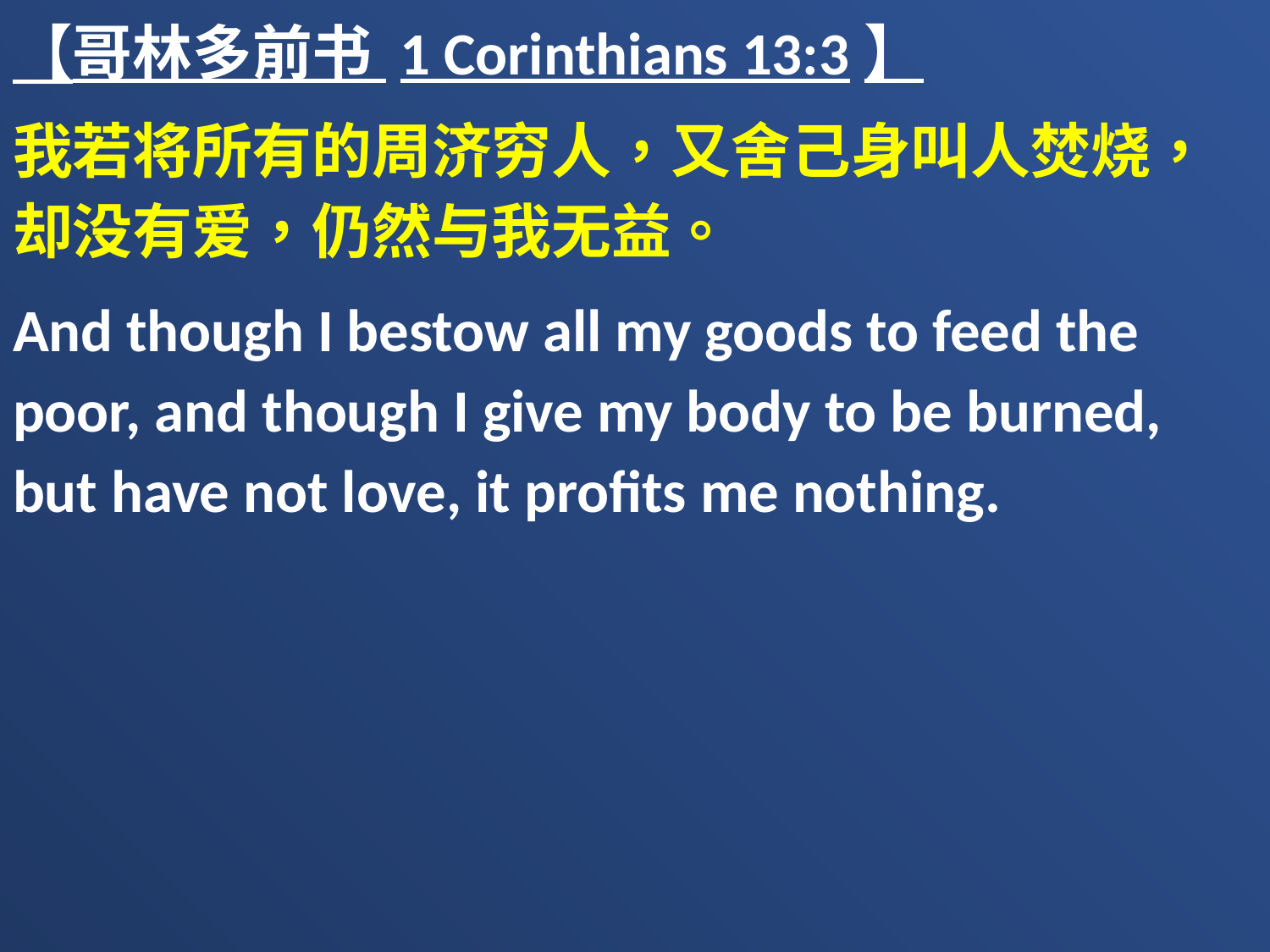

【哥林多前书 1 Corinthians 13:3】
我若将所有的周济穷人，又舍己身叫人焚烧，却没有爱，仍然与我无益。
And though I bestow all my goods to feed the poor, and though I give my body to be burned, but have not love, it profits me nothing.